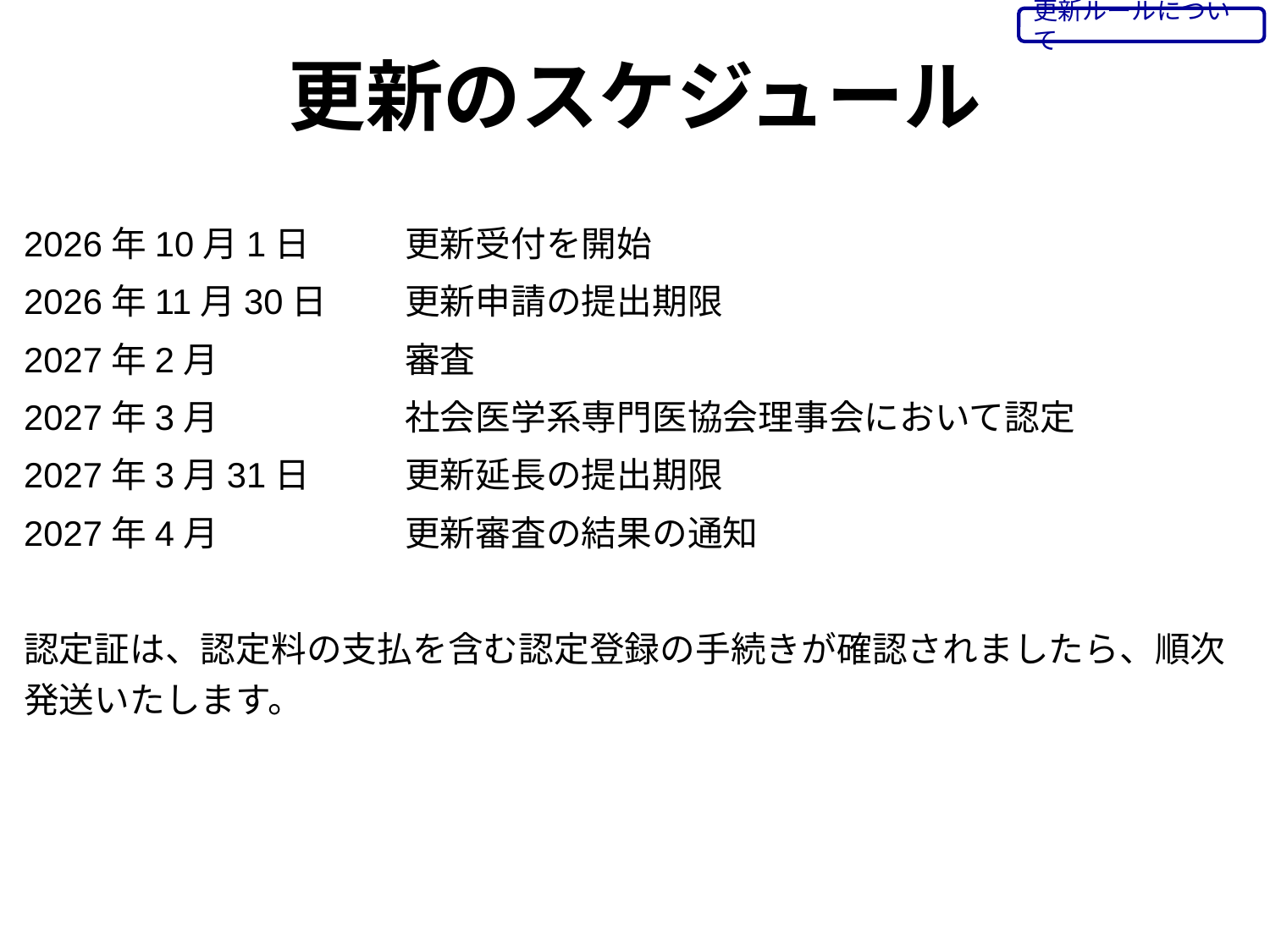

更新ルールについて
# 更新のスケジュール

2026年10月1日	更新受付を開始
2026年11月30日	更新申請の提出期限
2027年2月		審査
2027年3月		社会医学系専門医協会理事会において認定
2027年3月31日	更新延長の提出期限
2027年4月		更新審査の結果の通知

認定証は、認定料の支払を含む認定登録の手続きが確認されましたら、順次発送いたします。